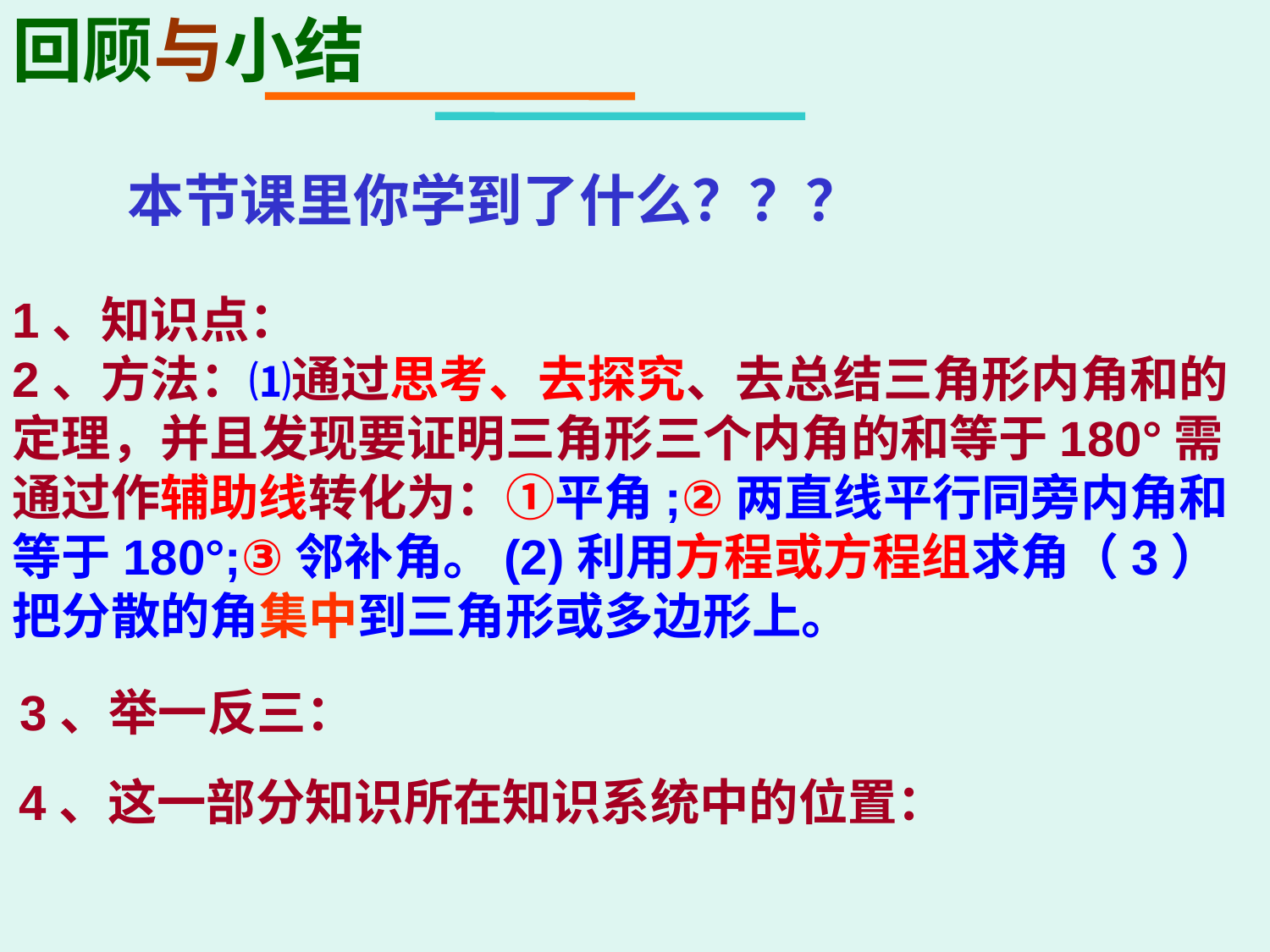

回顾与小结
本节课里你学到了什么？？？
1、知识点：
2、方法：⑴通过思考、去探究、去总结三角形内角和的 定理，并且发现要证明三角形三个内角的和等于180°需通过作辅助线转化为：①平角;②两直线平行同旁内角和等于180°;③邻补角。(2)利用方程或方程组求角（3）把分散的角集中到三角形或多边形上。
3、举一反三：
4、这一部分知识所在知识系统中的位置：